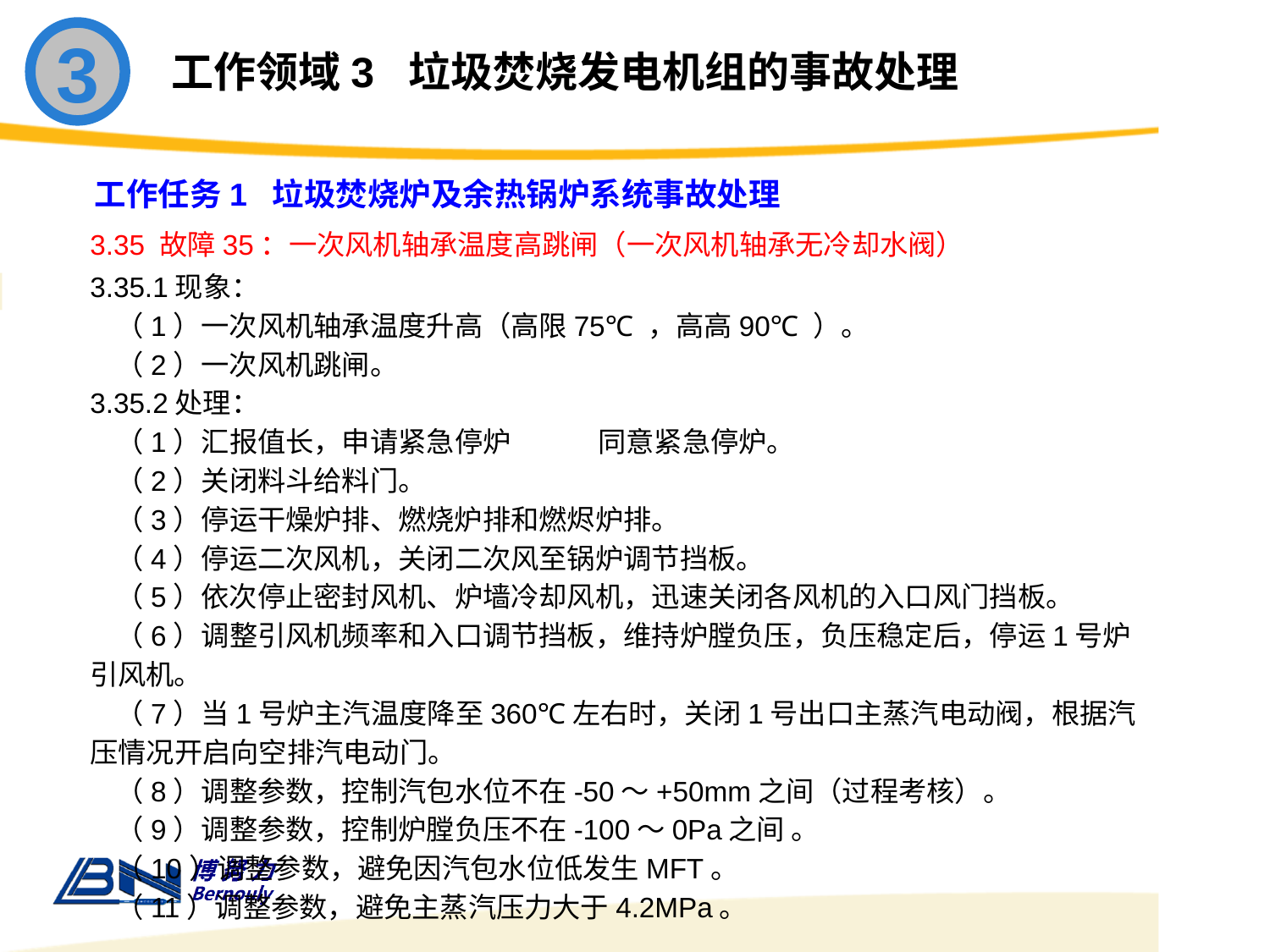

3
工作领域3  垃圾焚烧发电机组的事故处理
工作任务1  垃圾焚烧炉及余热锅炉系统事故处理
3.35 故障35：一次风机轴承温度高跳闸（一次风机轴承无冷却水阀）
3.35.1现象：
   （1）一次风机轴承温度升高（高限75℃ ，高高90℃ ）。
   （2）一次风机跳闸。
3.35.2处理：
   （1）汇报值长，申请紧急停炉	同意紧急停炉。
   （2）关闭料斗给料门。
   （3）停运干燥炉排、燃烧炉排和燃烬炉排。
   （4）停运二次风机，关闭二次风至锅炉调节挡板。
   （5）依次停止密封风机、炉墙冷却风机，迅速关闭各风机的入口风门挡板。
   （6）调整引风机频率和入口调节挡板，维持炉膛负压，负压稳定后，停运1号炉引风机。
   （7）当1号炉主汽温度降至360℃左右时，关闭1号出口主蒸汽电动阀，根据汽压情况开启向空排汽电动门。
   （8）调整参数，控制汽包水位不在-50～+50mm之间（过程考核）。
   （9）调整参数，控制炉膛负压不在-100～0Pa之间 。
   （10）调整参数，避免因汽包水位低发生MFT。
   （11）调整参数，避免主蒸汽压力大于4.2MPa。